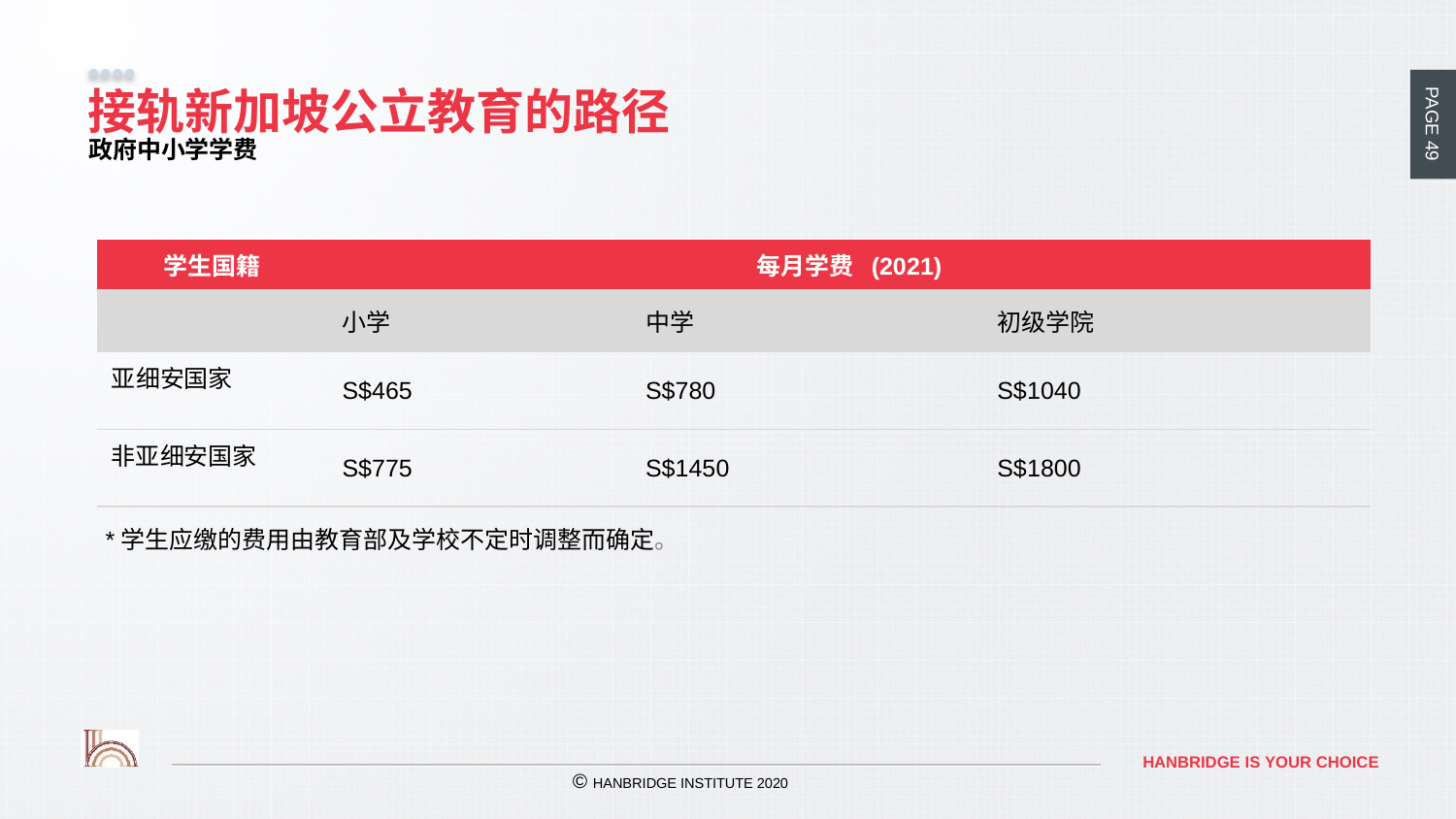

# 接轨新加坡公立教育的路径
政府中小学学费

| 学生国籍 | 每月学费 (2021) |  |  |
| --- | --- | --- | --- |
|  | 小学 | 中学 | 初级学院 |
| 亚细安国家 | S$465 | S$780 | S$1040 |
| 非亚细安国家 | S$775 | S$1450 | S$1800 |
*学生应缴的费用由教育部及学校不定时调整而确定。